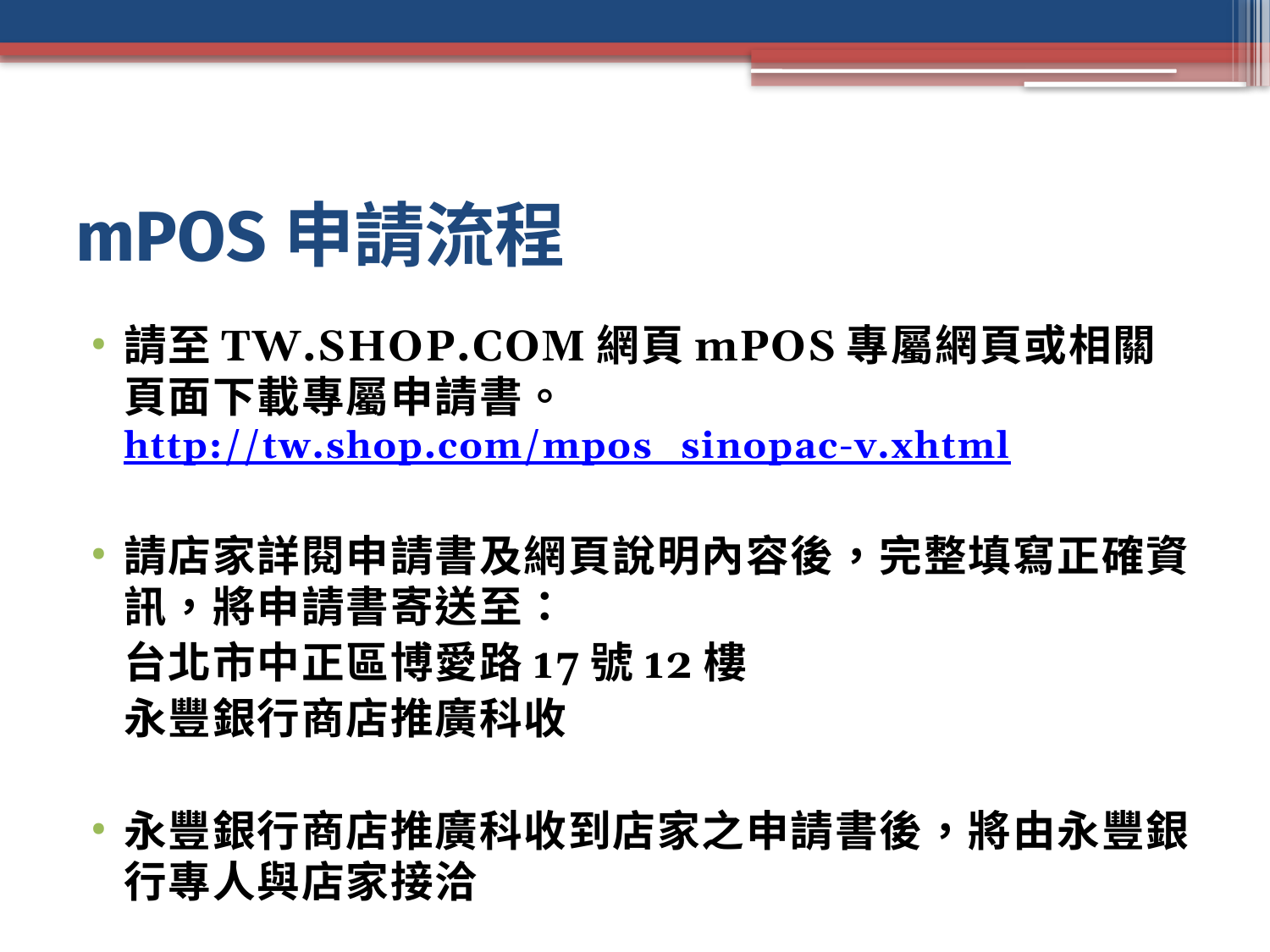

# mPOS申請流程
請至TW.SHOP.COM網頁mPOS專屬網頁或相關頁面下載專屬申請書。 http://tw.shop.com/mpos_sinopac-v.xhtml

請店家詳閱申請書及網頁說明內容後，完整填寫正確資訊，將申請書寄送至：
	台北市中正區博愛路17號12樓
	永豐銀行商店推廣科收

永豐銀行商店推廣科收到店家之申請書後，將由永豐銀行專人與店家接洽